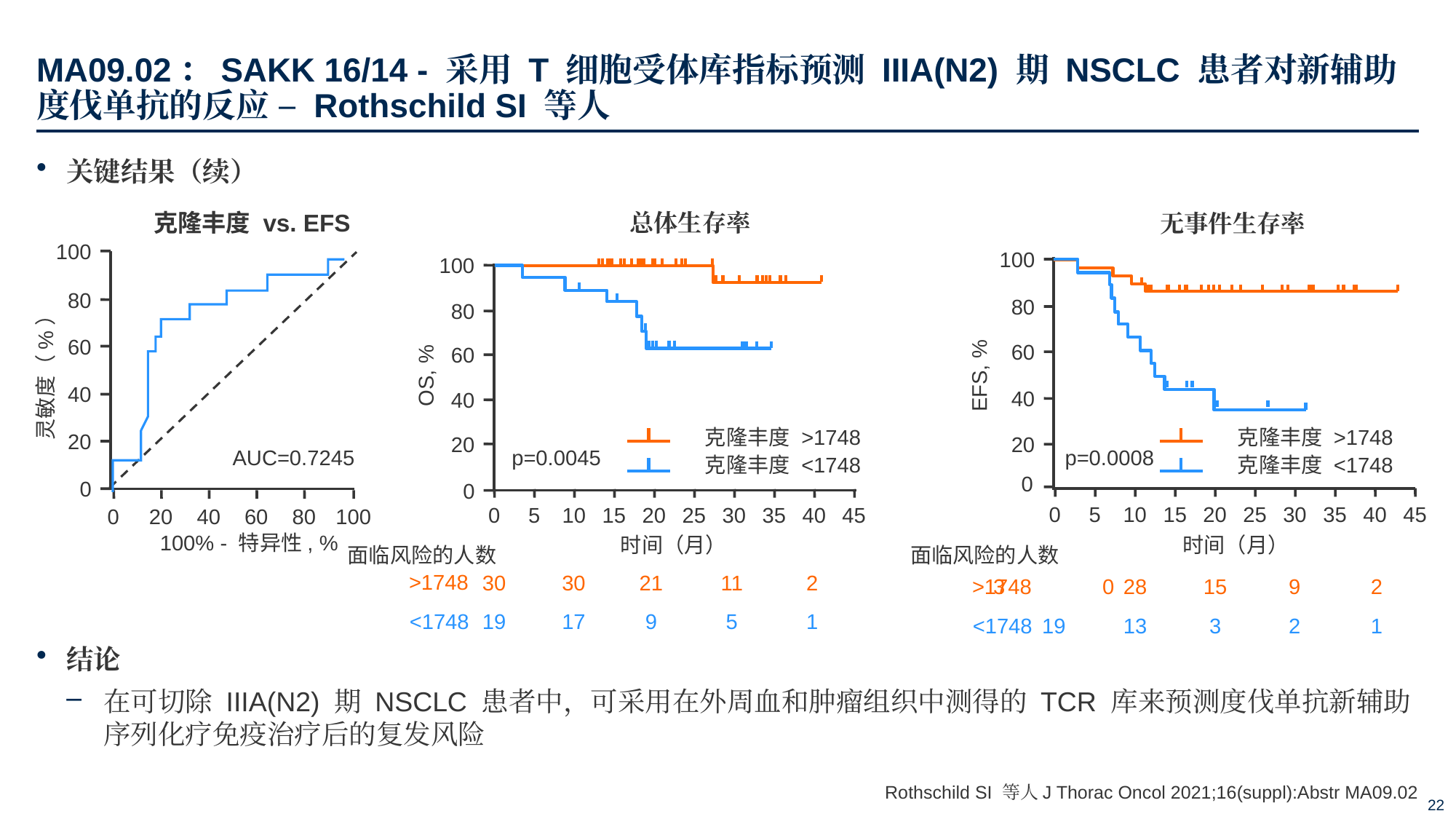

# MA09.02：SAKK 16/14 - 采用 T 细胞受体库指标预测 IIIA(N2) 期 NSCLC 患者对新辅助度伐单抗的反应 – Rothschild SI 等人
关键结果（续）
结论
在可切除 IIIA(N2) 期 NSCLC 患者中，可采用在外周血和肿瘤组织中测得的 TCR 库来预测度伐单抗新辅助序列化疗免疫治疗后的复发风险
克隆丰度 vs. EFS
总体生存率

无事件生存率

100
100

80

60

40

20

100

80

60

40

20

80

60

40

20

0

灵敏度（%）
OS, %
EFS, %

克隆丰度 >1748
克隆丰度 <1748
p=0.0045
克隆丰度 >1748
克隆丰度 <1748
AUC=0.7245
p=0.0008
0
0

0
5
10
15
20
25
30
35
40
45

0
5
10
15
20
25
30
35
40
45

0
20
40
60
80
100
100% - 特异性, %
时间（月）
时间（月）
面临风险的人数
面临风险的人数
>1748
30
21
11
2
30
<1748
17
9
5
1
19
>1748
3	0
28
15
9
2
<1748
19
13
3
2
1
Rothschild SI 等人J Thorac Oncol 2021;16(suppl):Abstr MA09.02